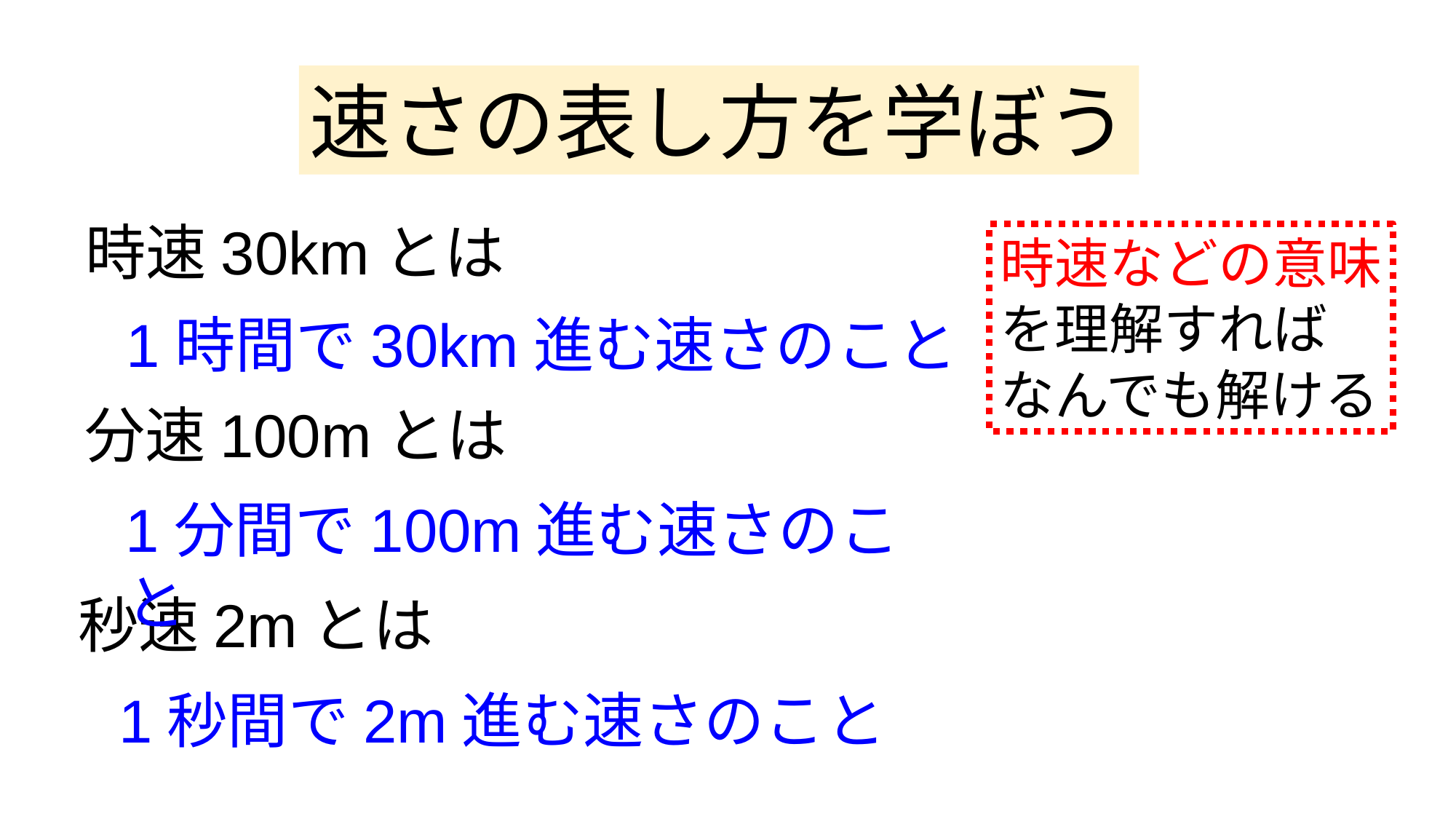

速さの表し方を学ぼう
時速30kmとは
時速などの意味
を理解すれば
なんでも解ける
1時間で30km進む速さのこと
分速100mとは
1分間で100m進む速さのこと
秒速2mとは
1秒間で2m進む速さのこと